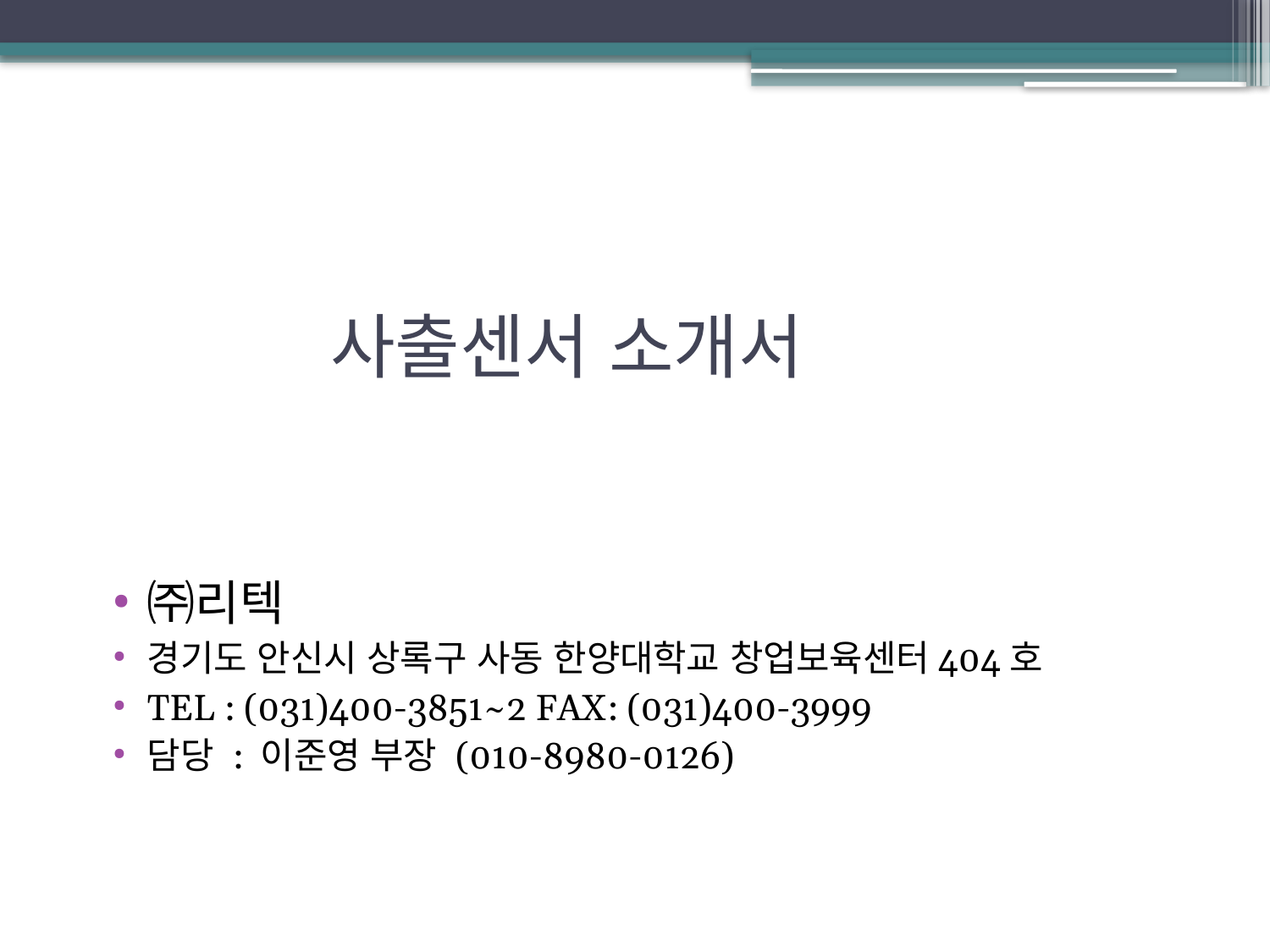

# 사출센서 소개서
㈜리텍
경기도 안신시 상록구 사동 한양대학교 창업보육센터404호
TEL : (031)400-3851~2 FAX: (031)400-3999
담당 : 이준영 부장 (010-8980-0126)